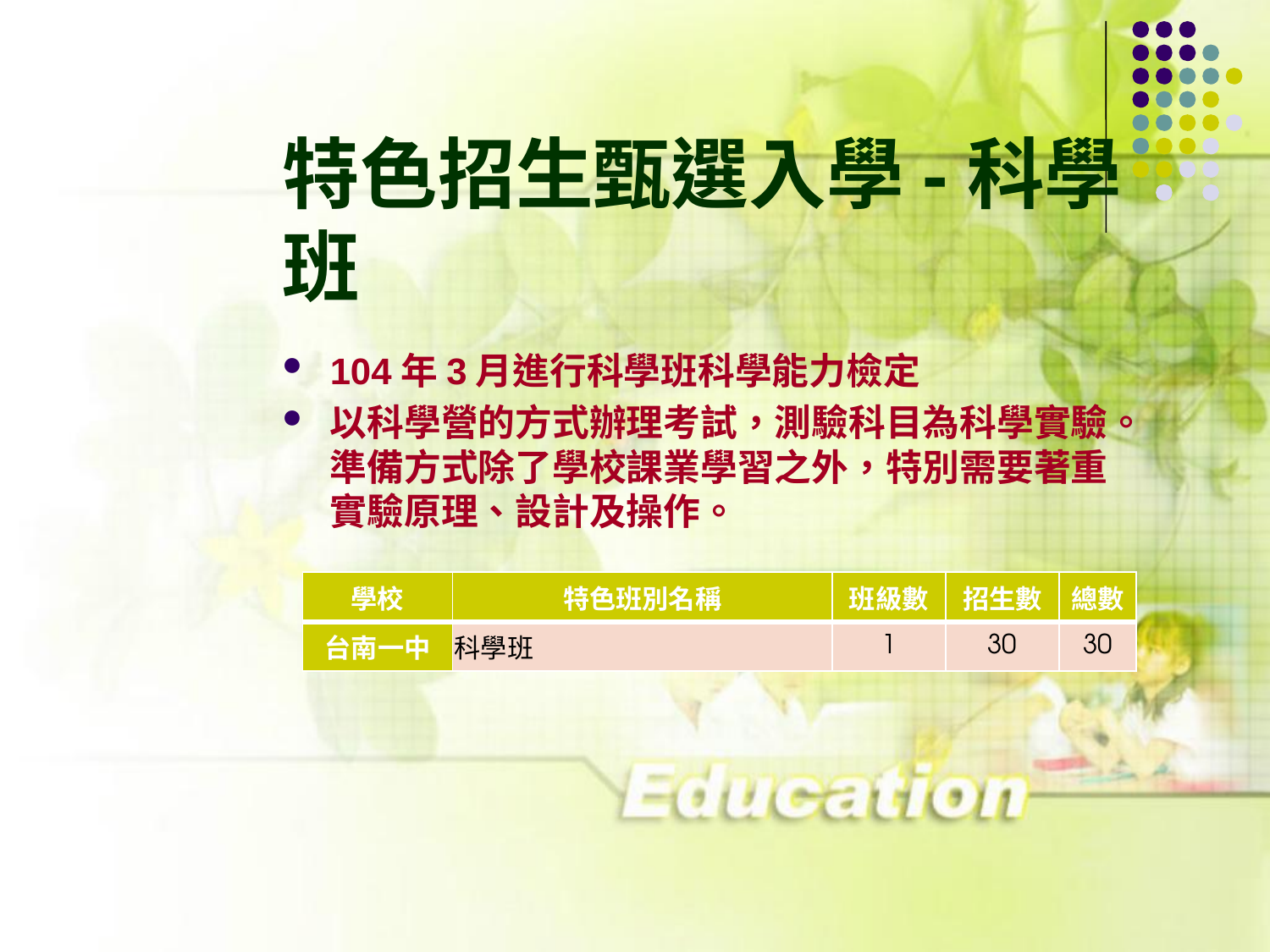

# 特色招生甄選入學-科學班
104年3月進行科學班科學能力檢定
以科學營的方式辦理考試，測驗科目為科學實驗。準備方式除了學校課業學習之外，特別需要著重實驗原理、設計及操作。
| 學校 | 特色班別名稱 | 班級數 | 招生數 | 總數 |
| --- | --- | --- | --- | --- |
| 台南一中 | 科學班 | 1 | 30 | 30 |